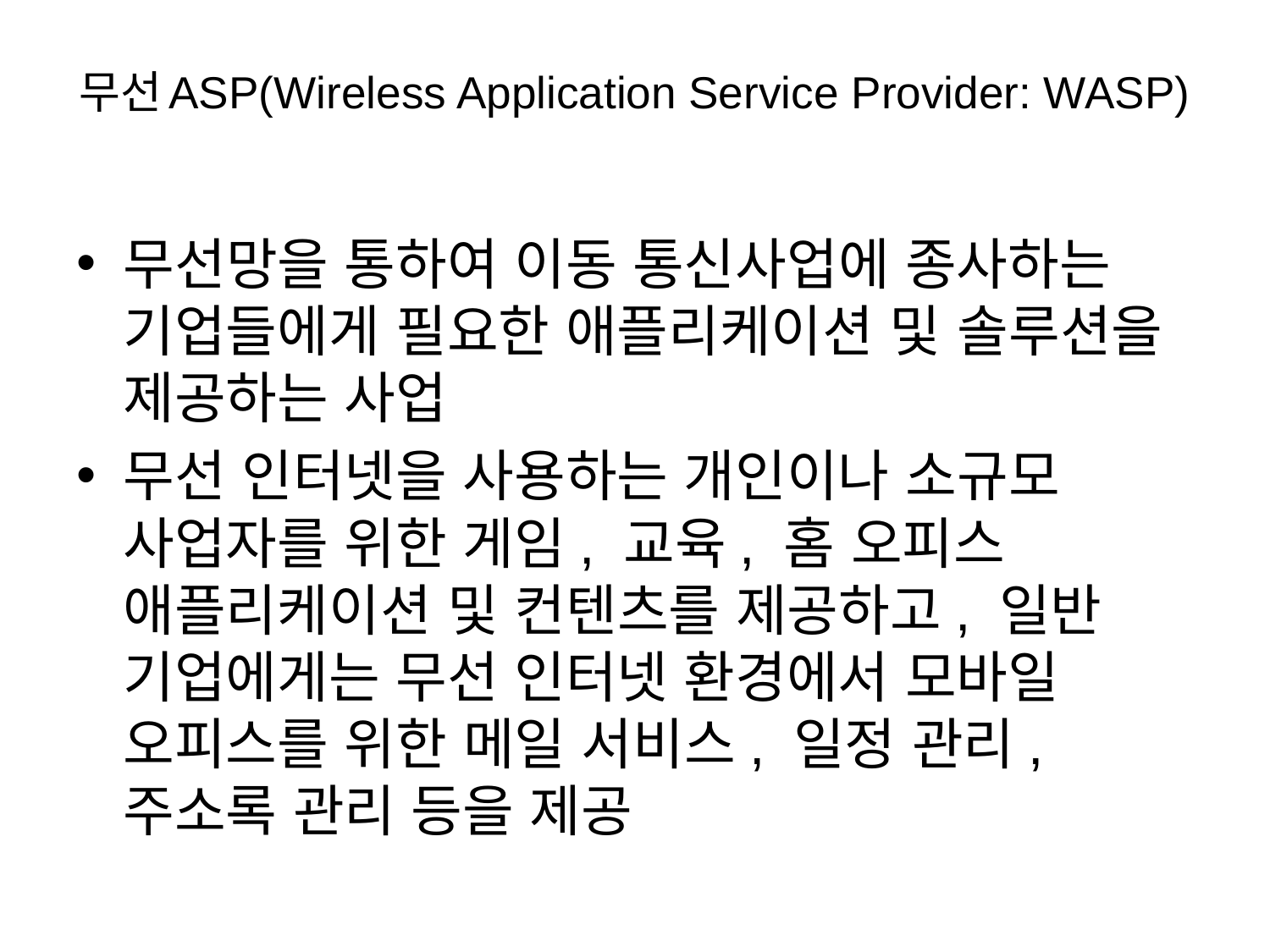

# 무선ASP(Wireless Application Service Provider: WASP)
무선망을 통하여 이동 통신사업에 종사하는 기업들에게 필요한 애플리케이션 및 솔루션을 제공하는 사업
무선 인터넷을 사용하는 개인이나 소규모 사업자를 위한 게임, 교육, 홈 오피스 애플리케이션 및 컨텐츠를 제공하고, 일반 기업에게는 무선 인터넷 환경에서 모바일 오피스를 위한 메일 서비스, 일정 관리, 주소록 관리 등을 제공